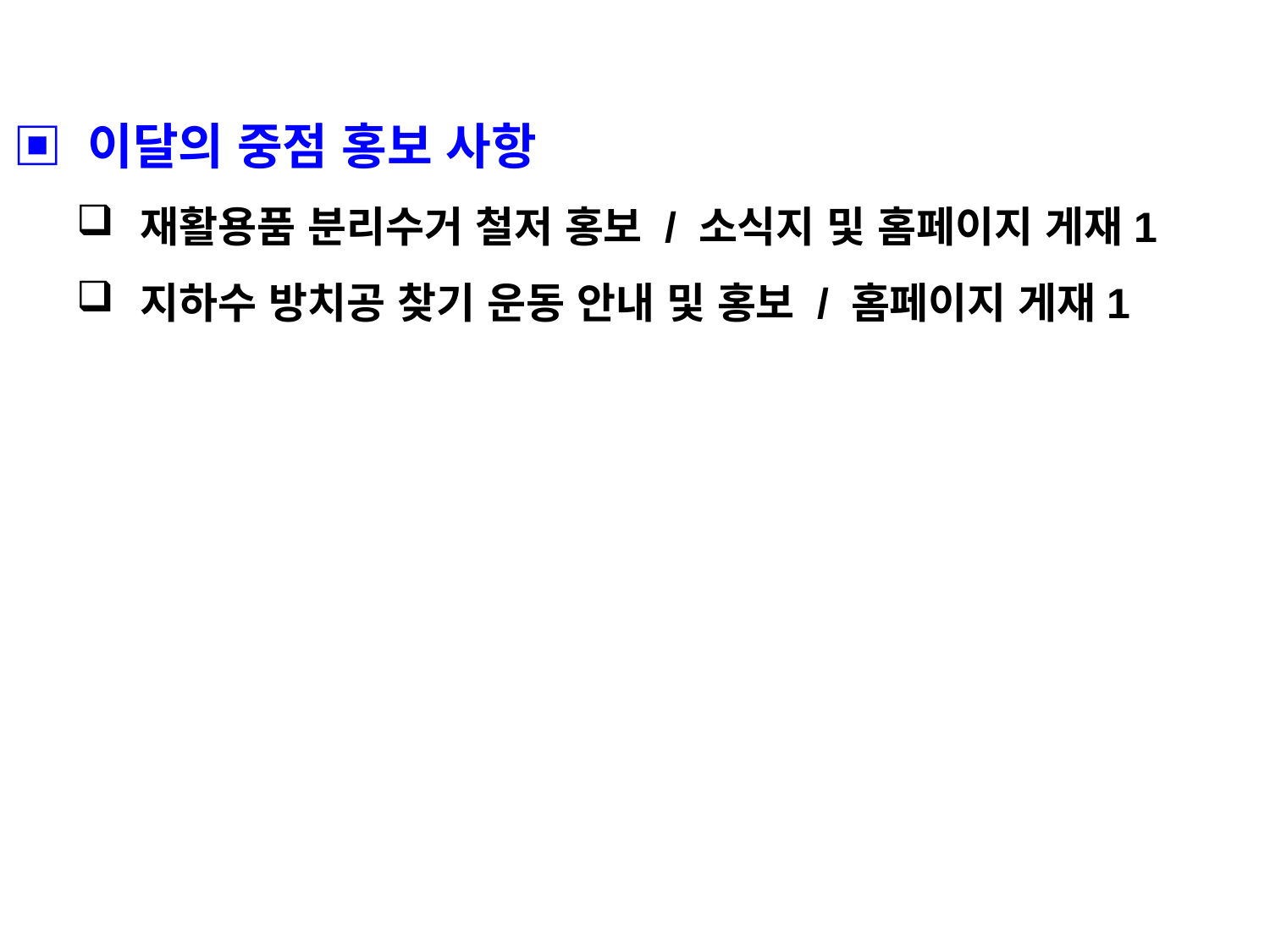

▣ 이달의 중점 홍보 사항
재활용품 분리수거 철저 홍보 / 소식지 및 홈페이지 게재1
지하수 방치공 찾기 운동 안내 및 홍보 / 홈페이지 게재1